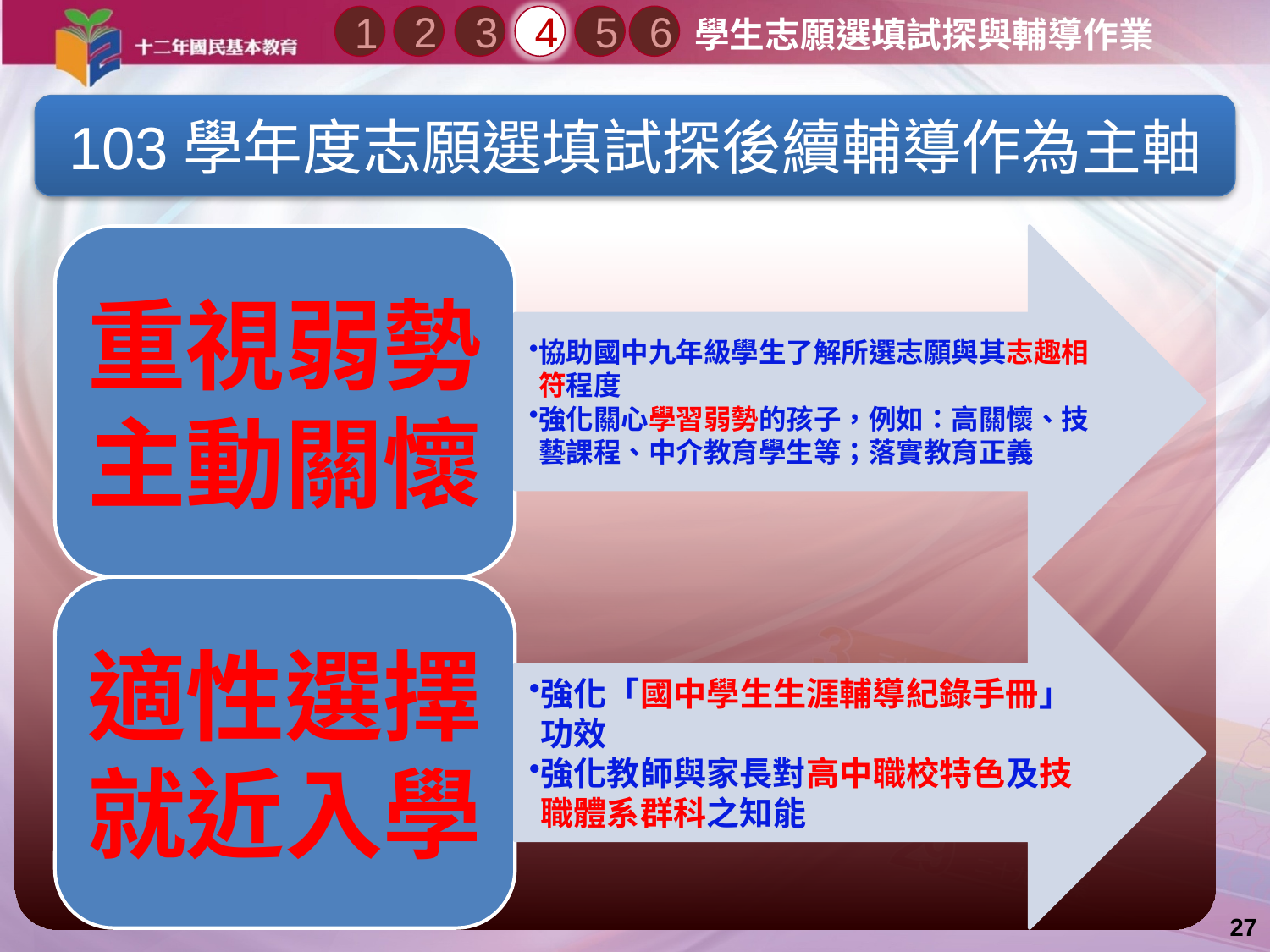

2
3
4
5
6
1
學生志願選填試探與輔導作業
103學年度志願選填試探後續輔導作為主軸
重視弱勢
主動關懷
協助國中九年級學生了解所選志願與其志趣相符程度
適性選擇
就近入學
強化「國中學生生涯輔導紀錄手冊」功效
強化教師與家長對高中職校特色及技職體系群科之知能
強化關心學習弱勢的孩子，例如：高關懷、技藝課程、中介教育學生等；落實教育正義

27